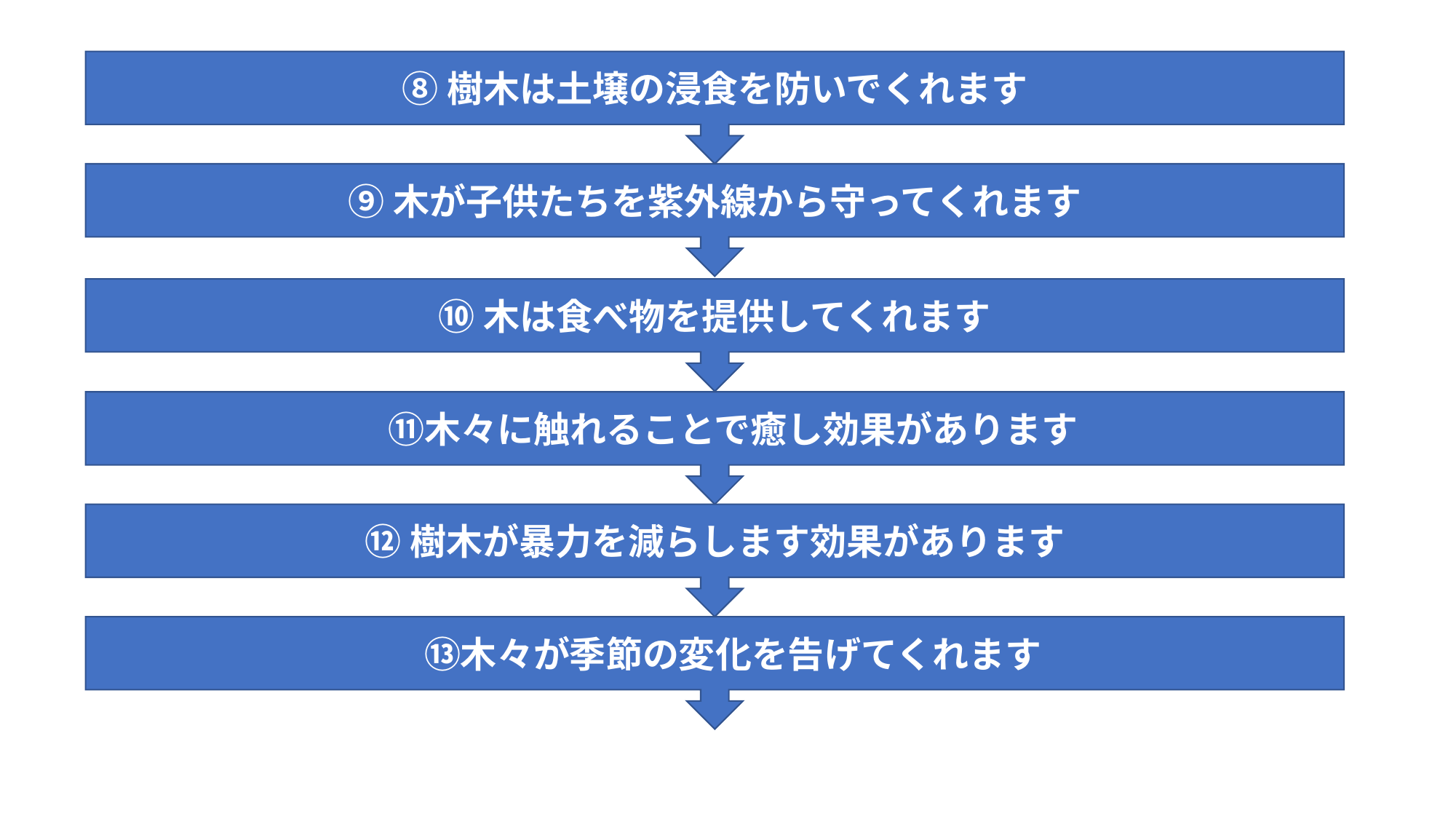

⑧樹木は土壌の浸食を防いでくれます
⑨木が子供たちを紫外線から守ってくれます
⑩木は食べ物を提供してくれます
　⑪木々に触れることで癒し効果があります
⑫樹木が暴力を減らします効果があります
　⑬木々が季節の変化を告げてくれます